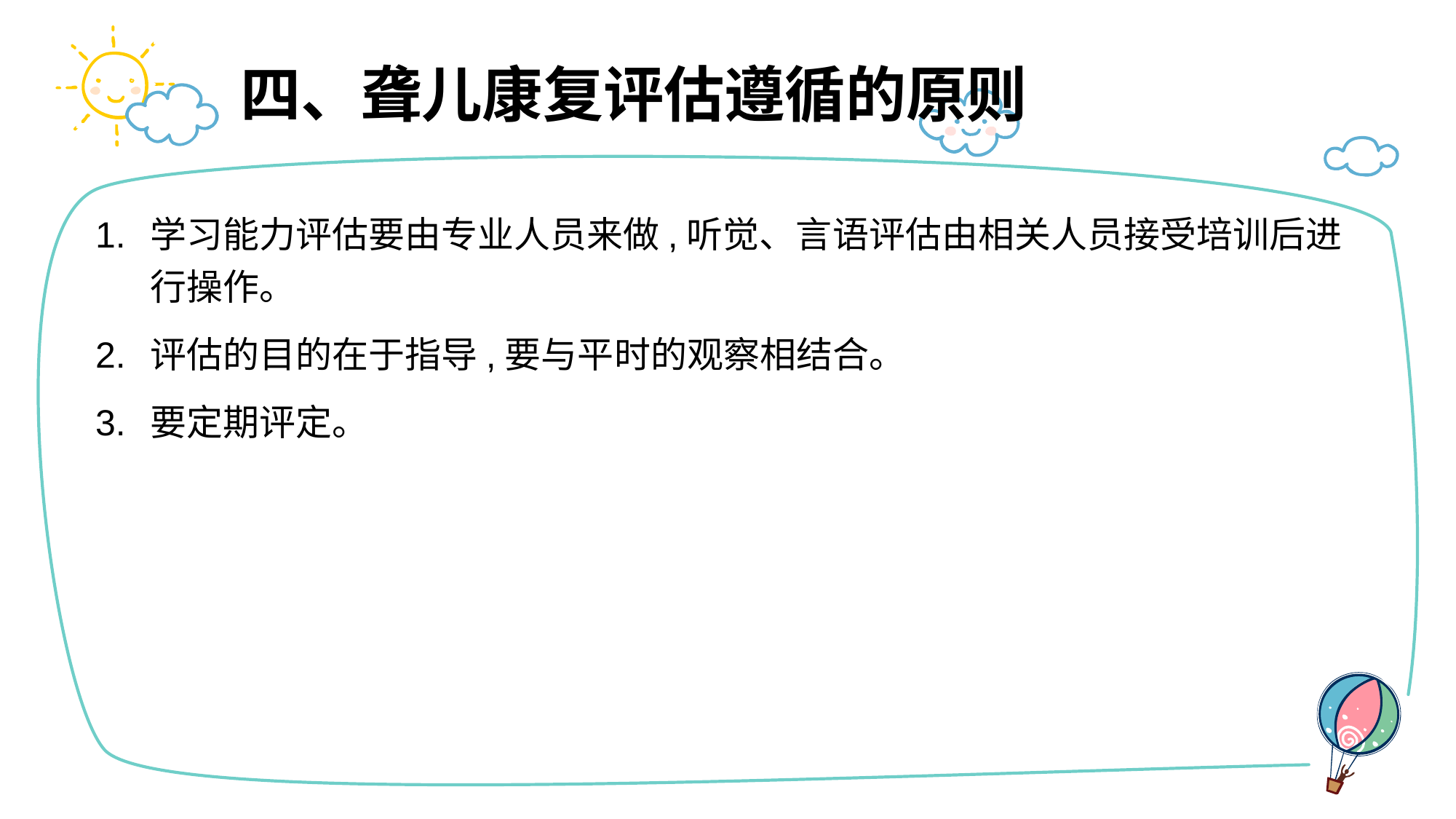

# 四、聋儿康复评估遵循的原则
学习能力评估要由专业人员来做,听觉、言语评估由相关人员接受培训后进行操作。
评估的目的在于指导,要与平时的观察相结合。
要定期评定。